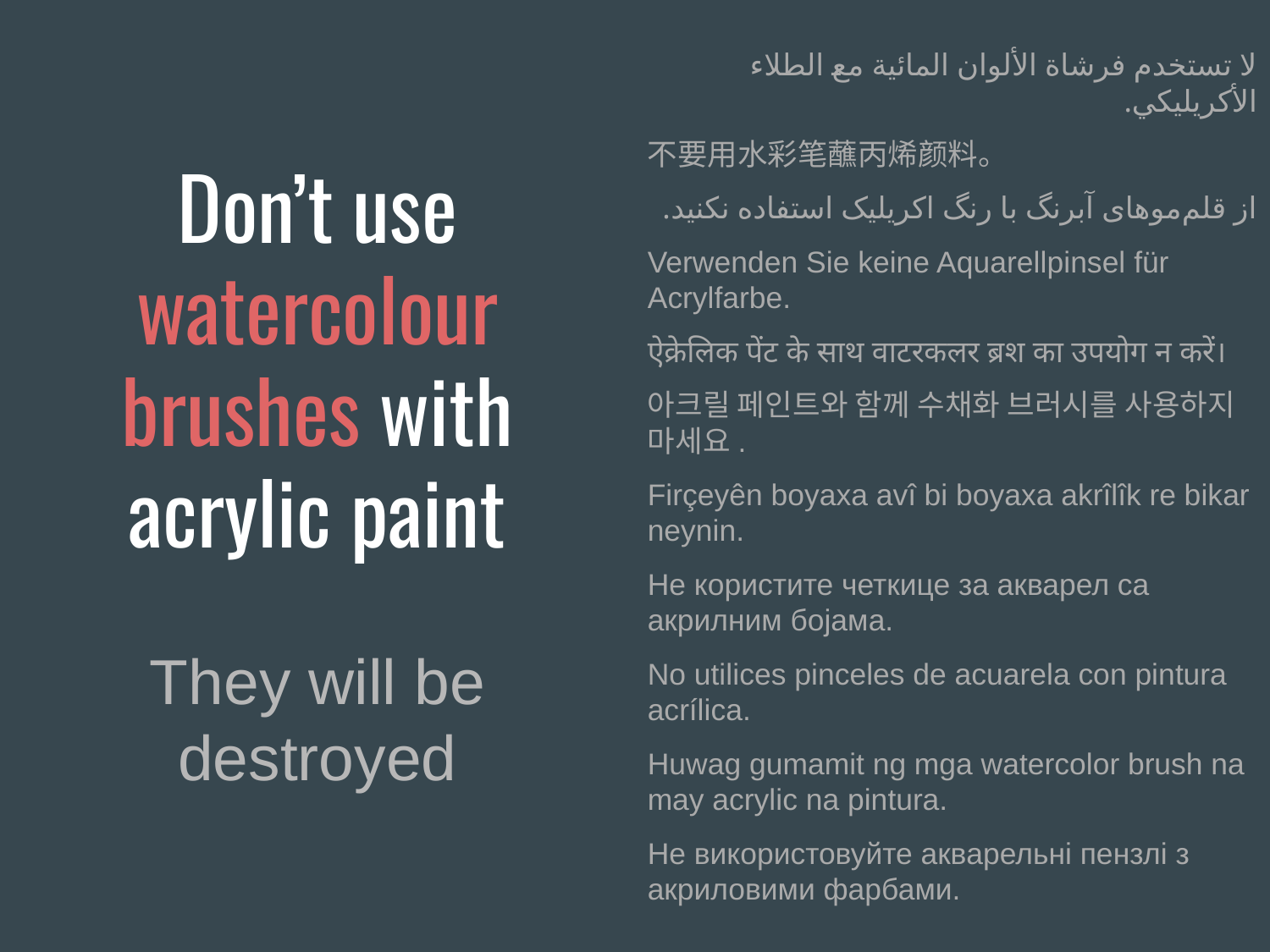

Don’t use watercolour brushes with acrylic paint

They will be destroyed
لا تستخدم فرشاة الألوان المائية مع الطلاء الأكريليكي.
不要用水彩笔蘸丙烯颜料。
از قلم‌موهای آبرنگ با رنگ اکریلیک استفاده نکنید.
Verwenden Sie keine Aquarellpinsel für Acrylfarbe.
ऐक्रेलिक पेंट के साथ वाटरकलर ब्रश का उपयोग न करें।
아크릴 페인트와 함께 수채화 브러시를 사용하지 마세요.
Firçeyên boyaxa avî bi boyaxa akrîlîk re bikar neynin.
Не користите четкице за акварел са акрилним бојама.
No utilices pinceles de acuarela con pintura acrílica.
Huwag gumamit ng mga watercolor brush na may acrylic na pintura.
Не використовуйте акварельні пензлі з акриловими фарбами.